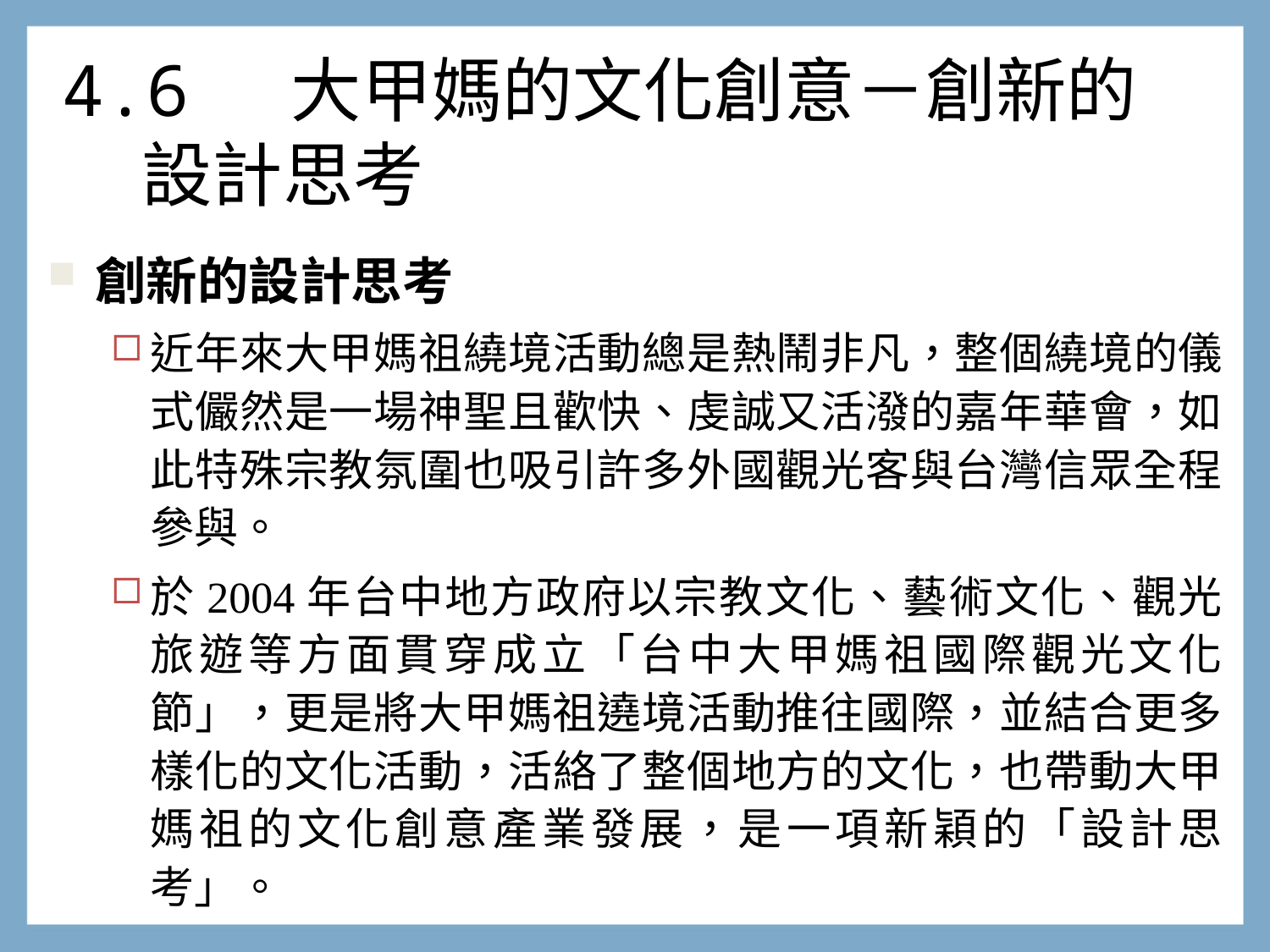

# 4.6  大甲媽的文化創意－創新的 設計思考
創新的設計思考
近年來大甲媽祖繞境活動總是熱鬧非凡，整個繞境的儀式儼然是一場神聖且歡快、虔誠又活潑的嘉年華會，如此特殊宗教氛圍也吸引許多外國觀光客與台灣信眾全程參與。
於2004年台中地方政府以宗教文化、藝術文化、觀光旅遊等方面貫穿成立「台中大甲媽祖國際觀光文化節」，更是將大甲媽祖遶境活動推往國際，並結合更多樣化的文化活動，活絡了整個地方的文化，也帶動大甲媽祖的文化創意產業發展，是一項新穎的「設計思考」。